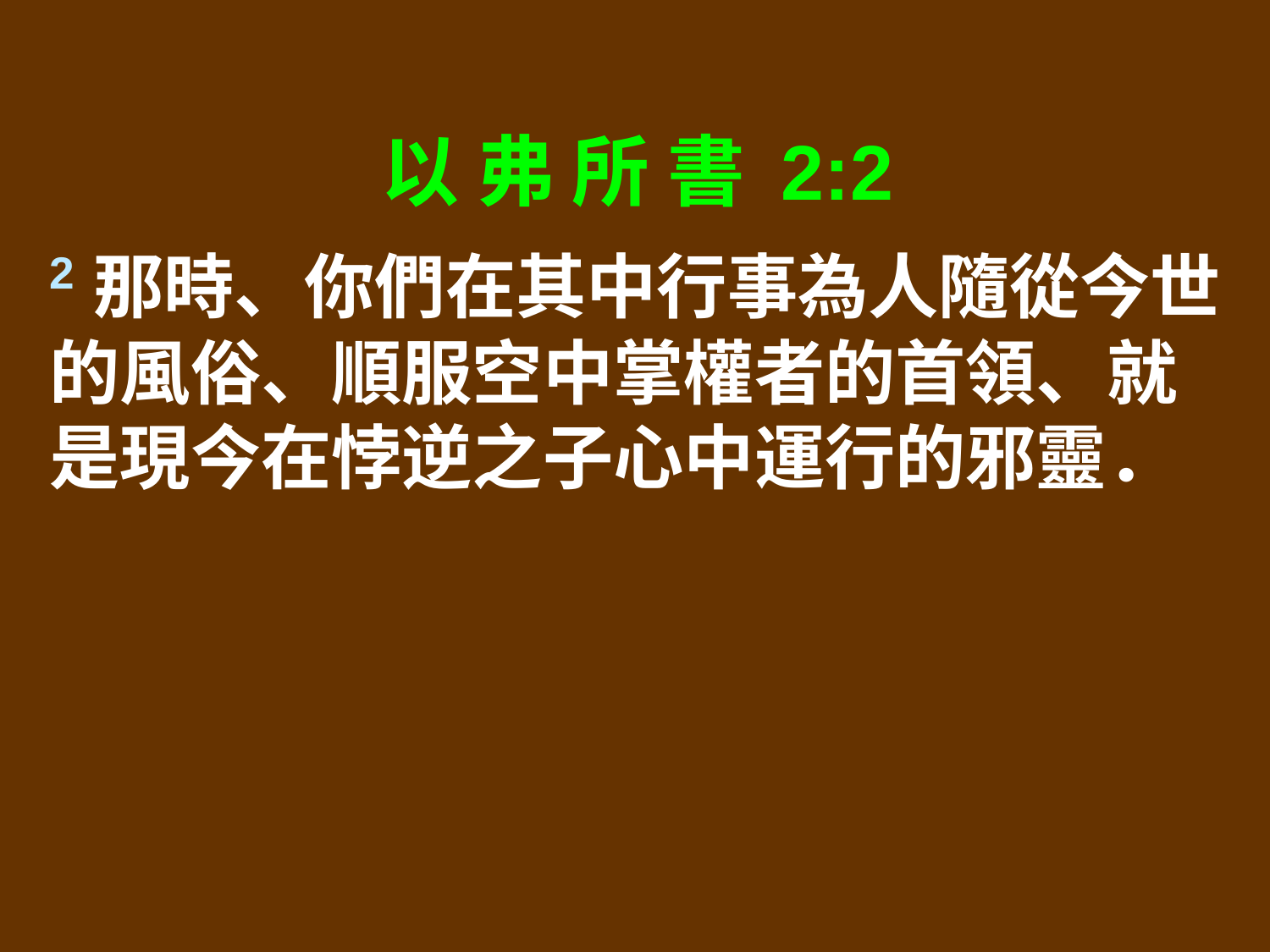

以 弗 所 書 2:2
2那時、你們在其中行事為人隨從今世的風俗、順服空中掌權者的首領、就是現今在悖逆之子心中運行的邪靈．